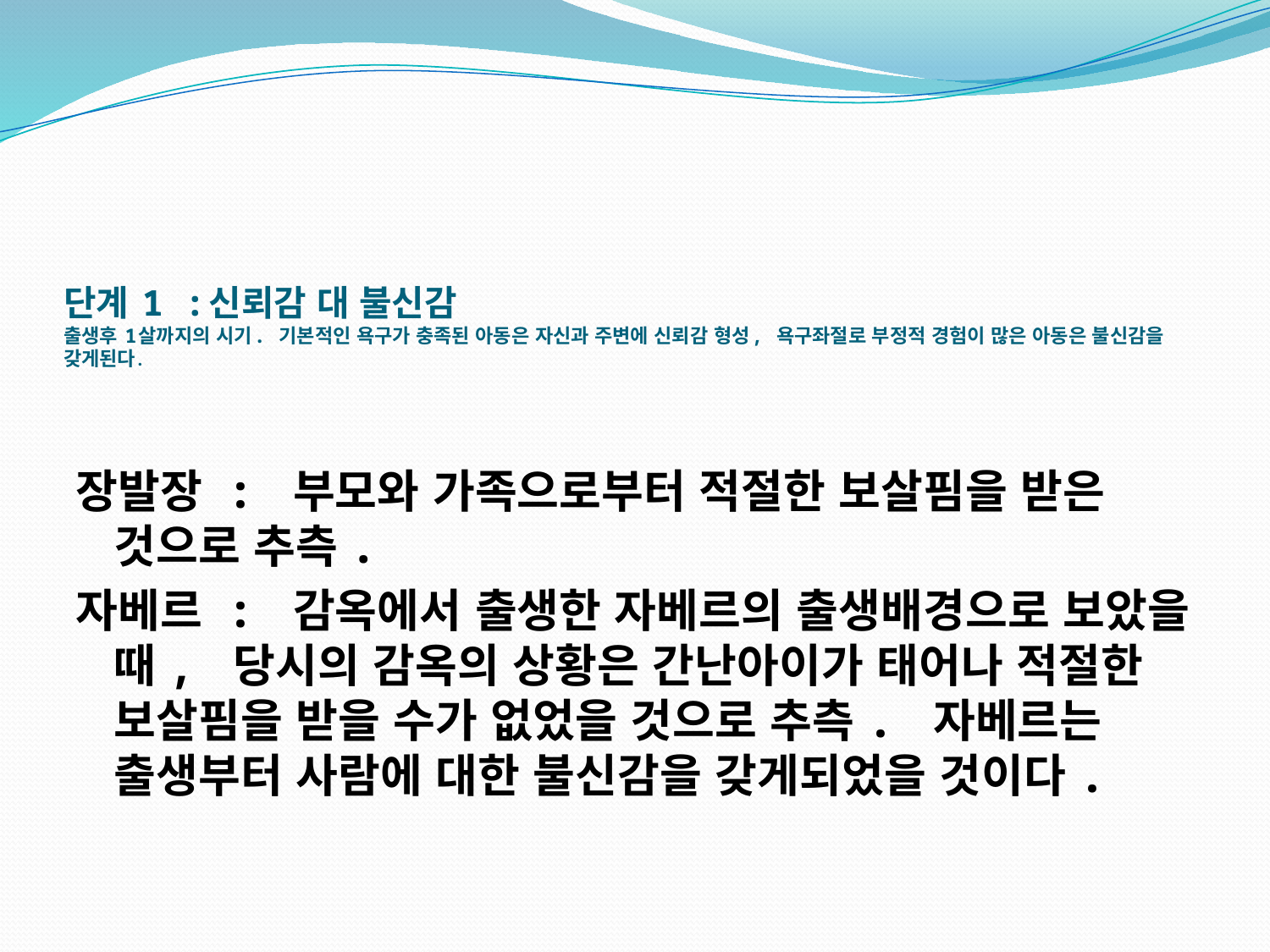

# 단계 1 :신뢰감 대 불신감 출생후 1살까지의 시기. 기본적인 욕구가 충족된 아동은 자신과 주변에 신뢰감 형성, 욕구좌절로 부정적 경험이 많은 아동은 불신감을 갖게된다.

장발장 : 부모와 가족으로부터 적절한 보살핌을 받은 것으로 추측.
자베르 : 감옥에서 출생한 자베르의 출생배경으로 보았을 때, 당시의 감옥의 상황은 간난아이가 태어나 적절한 보살핌을 받을 수가 없었을 것으로 추측. 자베르는 출생부터 사람에 대한 불신감을 갖게되었을 것이다.